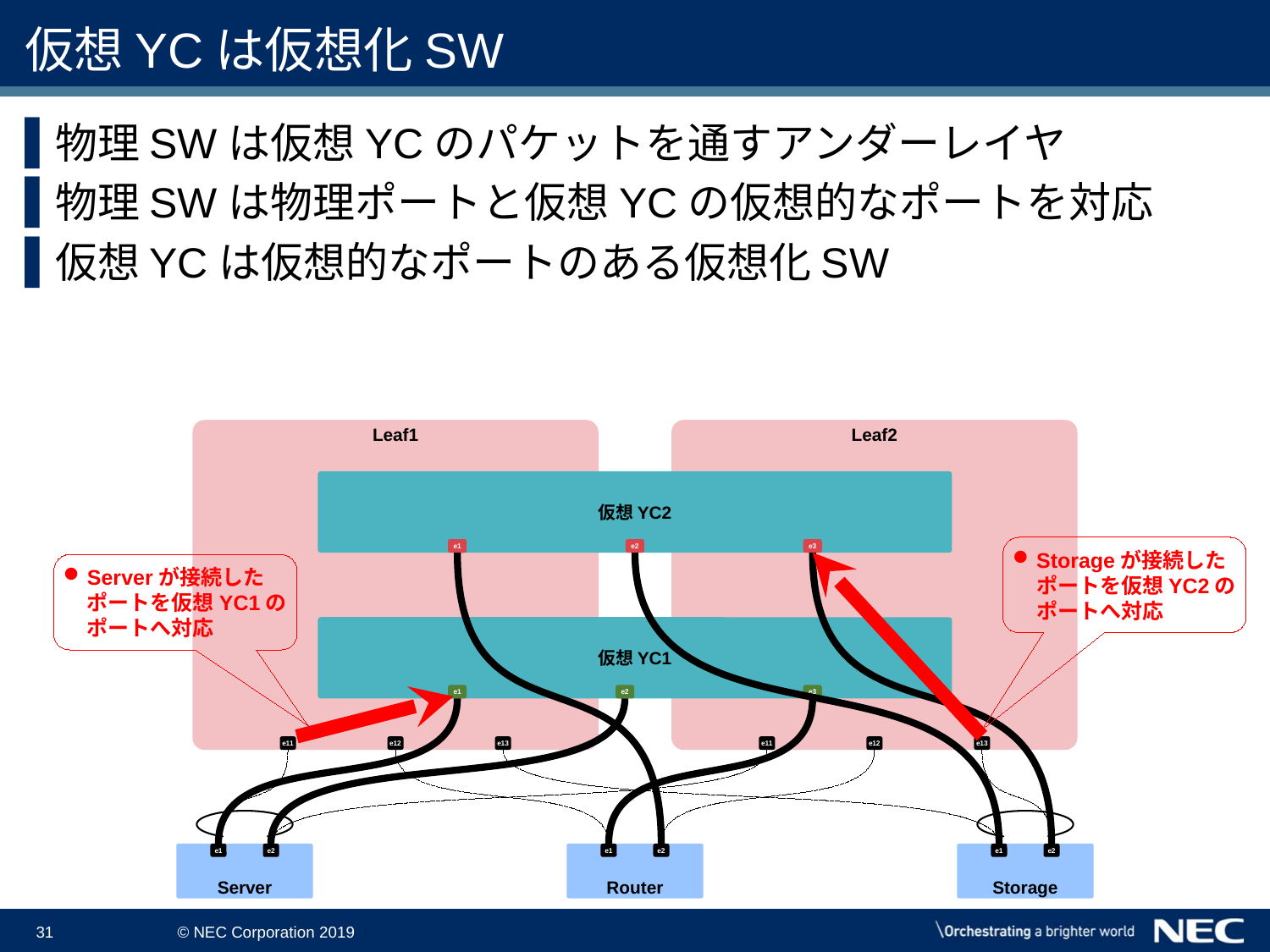

# 仮想YCは仮想化SW
物理SWは仮想YCのパケットを通すアンダーレイヤ
物理SWは物理ポートと仮想YCの仮想的なポートを対応
仮想YCは仮想的なポートのある仮想化SW
Leaf1
e11
e12
e13
Leaf2
e11
e12
e13
仮想YC2
e1
e2
e3
Storageが接続したポートを仮想YC2のポートへ対応
Serverが接続したポートを仮想YC1のポートへ対応
仮想YC1
e1
e2
e3

e1
e2
Server

e1
e2
Storage
e1
e2
Router